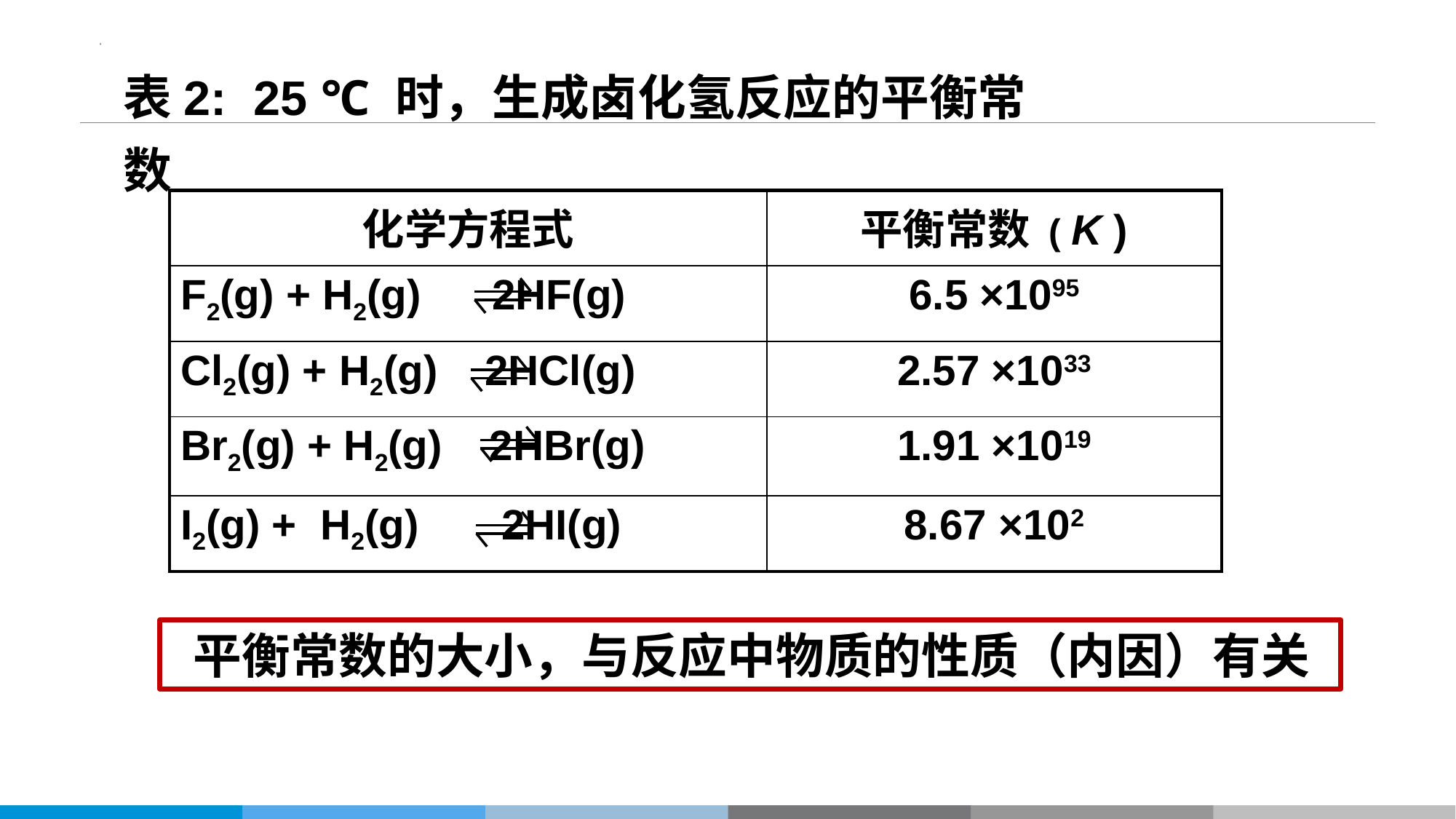

表2:  25 ℃ 时，生成卤化氢反应的平衡常数
| 化学方程式 | 平衡常数 ( K ) |
| --- | --- |
| F2(g) + H2(g) 2HF(g) | 6.5 ×1095 |
| Cl2(g) + H2(g) 2HCl(g) | 2.57 ×1033 |
| Br2(g) + H2(g) 2HBr(g) | 1.91 ×1019 |
| I2(g) + H2(g) 2HI(g) | 8.67 ×102 |
 平衡常数的大小，与反应中物质的性质（内因）有关